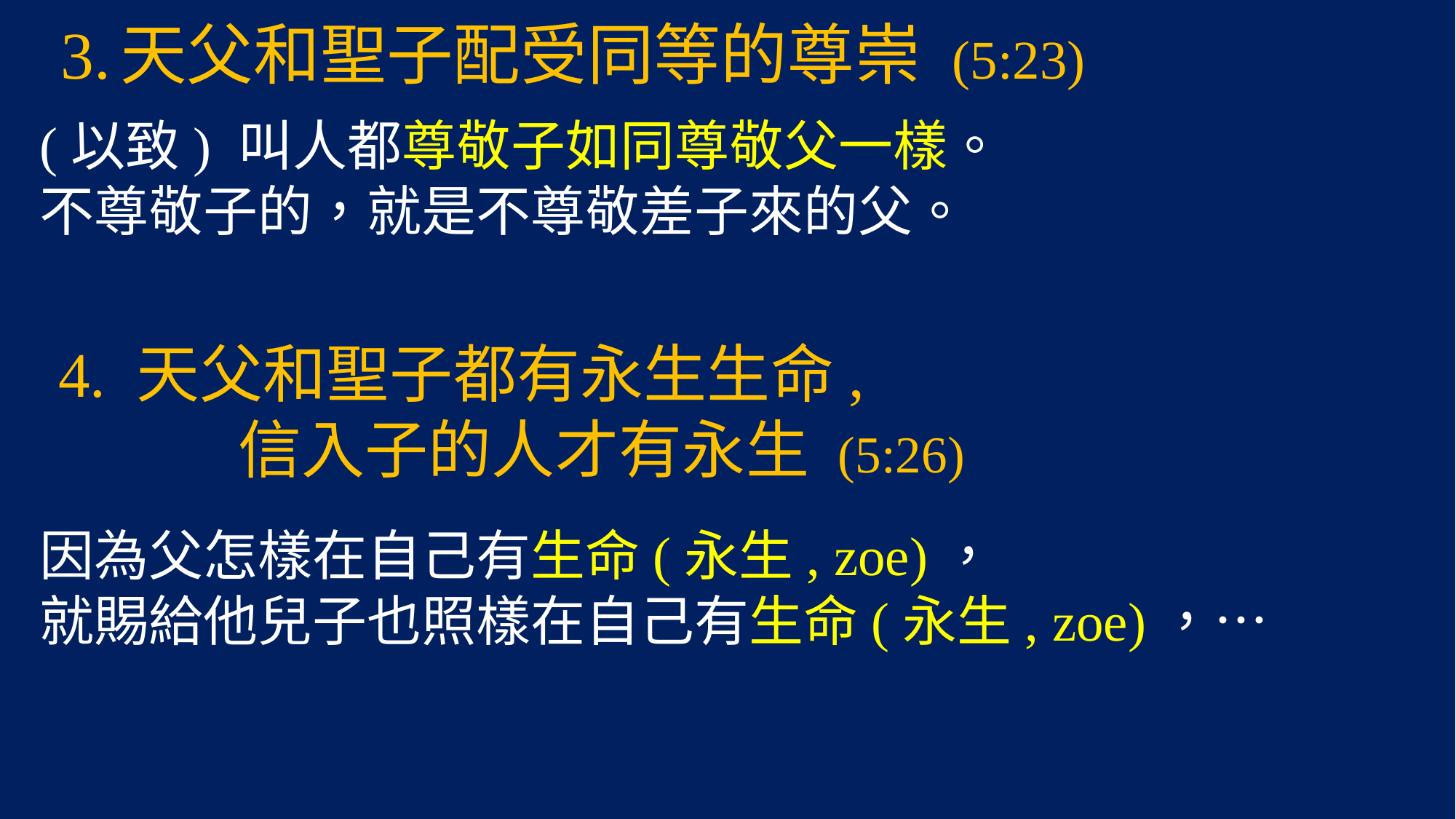

# 3.	天父和聖子配受同等的尊崇 (5:23)
(以致) 叫人都尊敬子如同尊敬父一樣。
不尊敬子的，就是不尊敬差子來的父。

   4. 天父和聖子都有永生生命,
               信入子的人才有永生 (5:26)
因為父怎樣在自己有生命(永生, zoe)，
就賜給他兒子也照樣在自己有生命(永生, zoe)，…